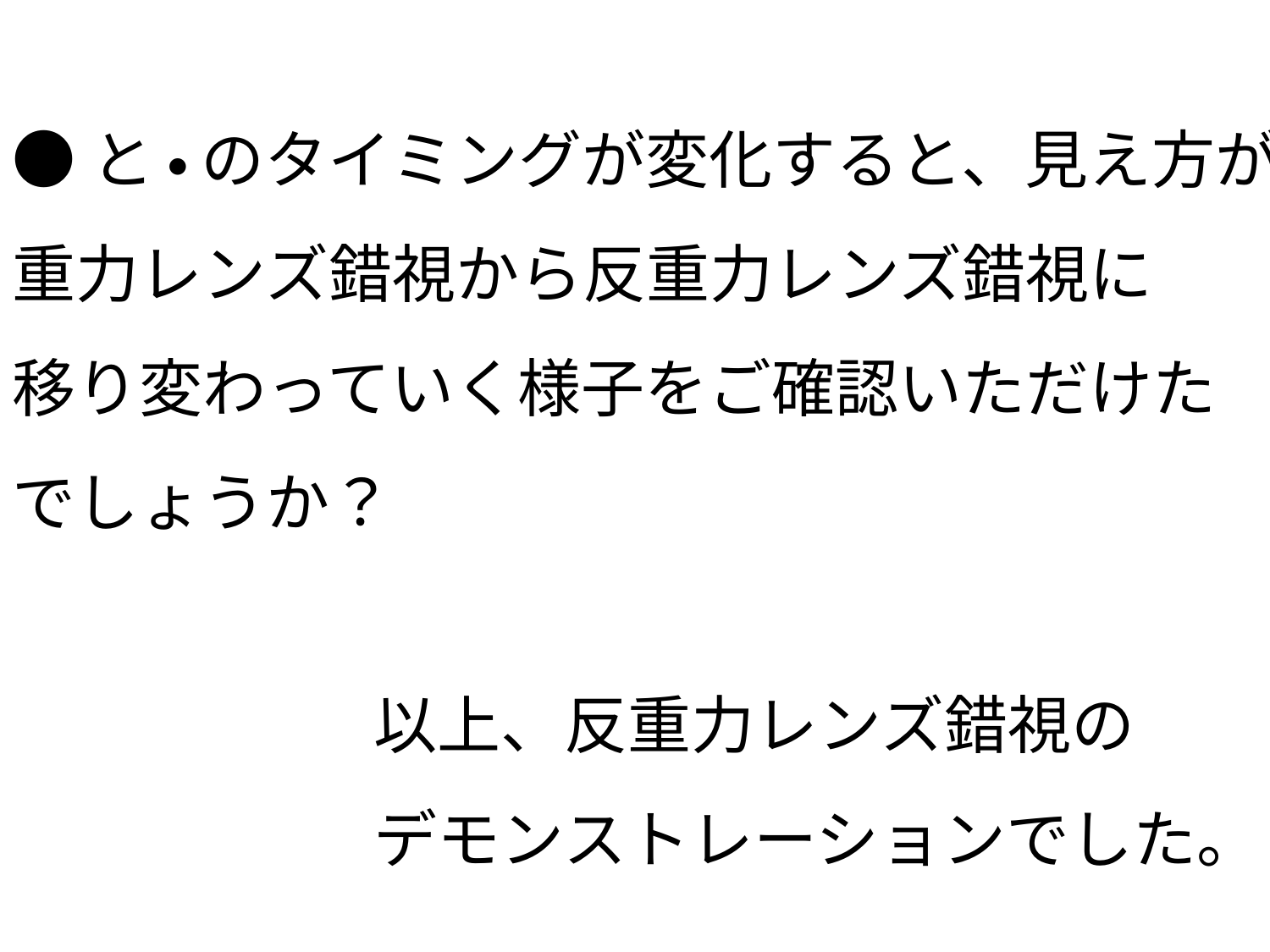

●と ● のタイミングが変化すると、見え方が
重力レンズ錯視から反重力レンズ錯視に
移り変わっていく様子をご確認いただけた
でしょうか？
以上、反重力レンズ錯視の
デモンストレーションでした。